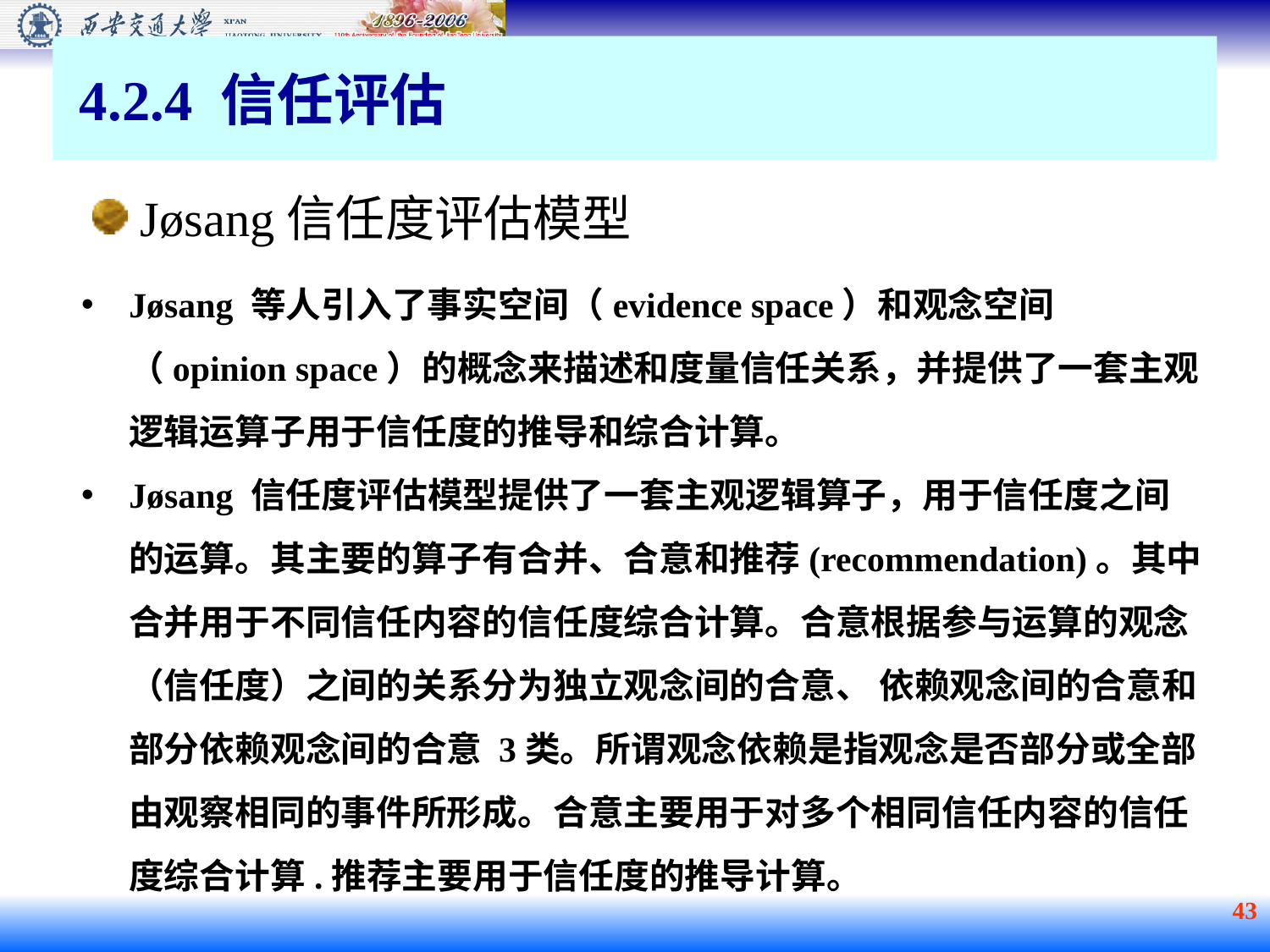

4.2.4 信任评估
Jøsang信任度评估模型
Jøsang 等人引入了事实空间（evidence space）和观念空间（opinion space）的概念来描述和度量信任关系，并提供了一套主观逻辑运算子用于信任度的推导和综合计算。
Jøsang 信任度评估模型提供了一套主观逻辑算子，用于信任度之间的运算。其主要的算子有合并、合意和推荐(recommendation)。其中合并用于不同信任内容的信任度综合计算。合意根据参与运算的观念（信任度）之间的关系分为独立观念间的合意、 依赖观念间的合意和部分依赖观念间的合意 3类。所谓观念依赖是指观念是否部分或全部由观察相同的事件所形成。合意主要用于对多个相同信任内容的信任度综合计算.推荐主要用于信任度的推导计算。
 43